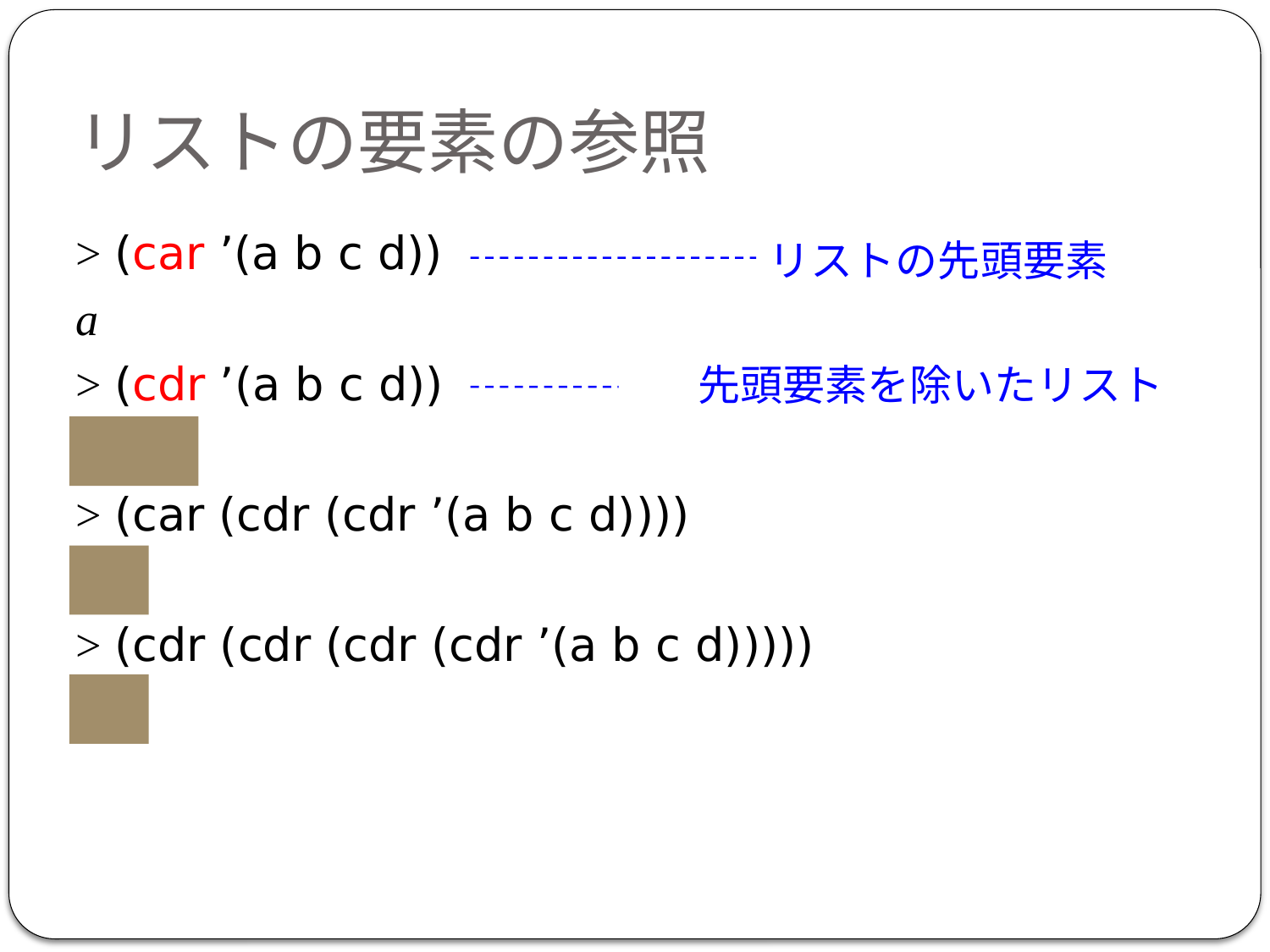

リストの要素の参照
> (car ’(a b c d))
a
> (cdr ’(a b c d))
(b c d)
> (car (cdr (cdr ’(a b c d))))
c
> (cdr (cdr (cdr (cdr ’(a b c d)))))
()

リストの先頭要素

先頭要素を除いたリスト